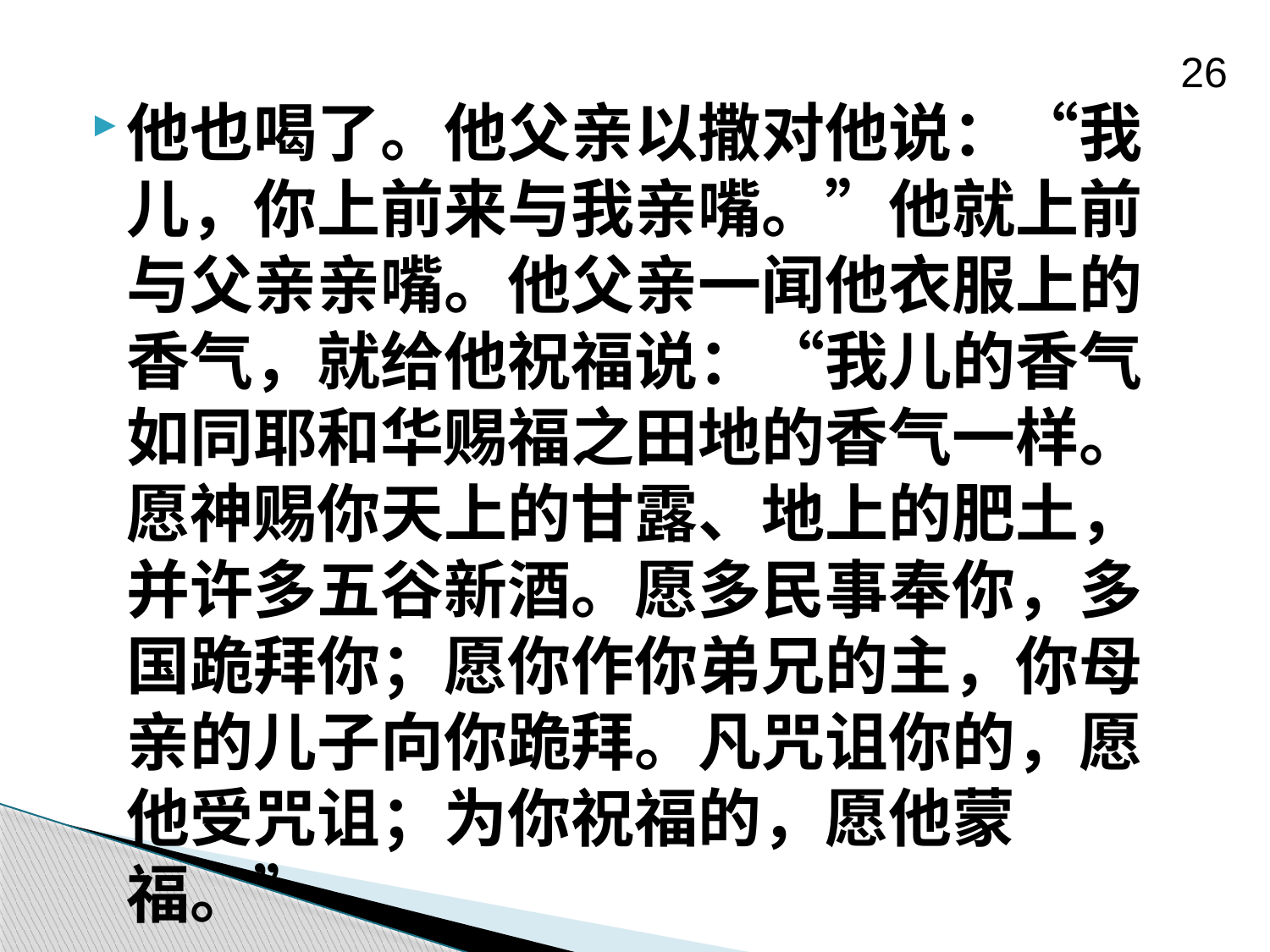

26
他也喝了。他父亲以撒对他说：“我儿，你上前来与我亲嘴。”他就上前与父亲亲嘴。他父亲一闻他衣服上的香气，就给他祝福说：“我儿的香气如同耶和华赐福之田地的香气一样。愿神赐你天上的甘露、地上的肥土，并许多五谷新酒。愿多民事奉你，多国跪拜你；愿你作你弟兄的主，你母亲的儿子向你跪拜。凡咒诅你的，愿他受咒诅；为你祝福的，愿他蒙福。”